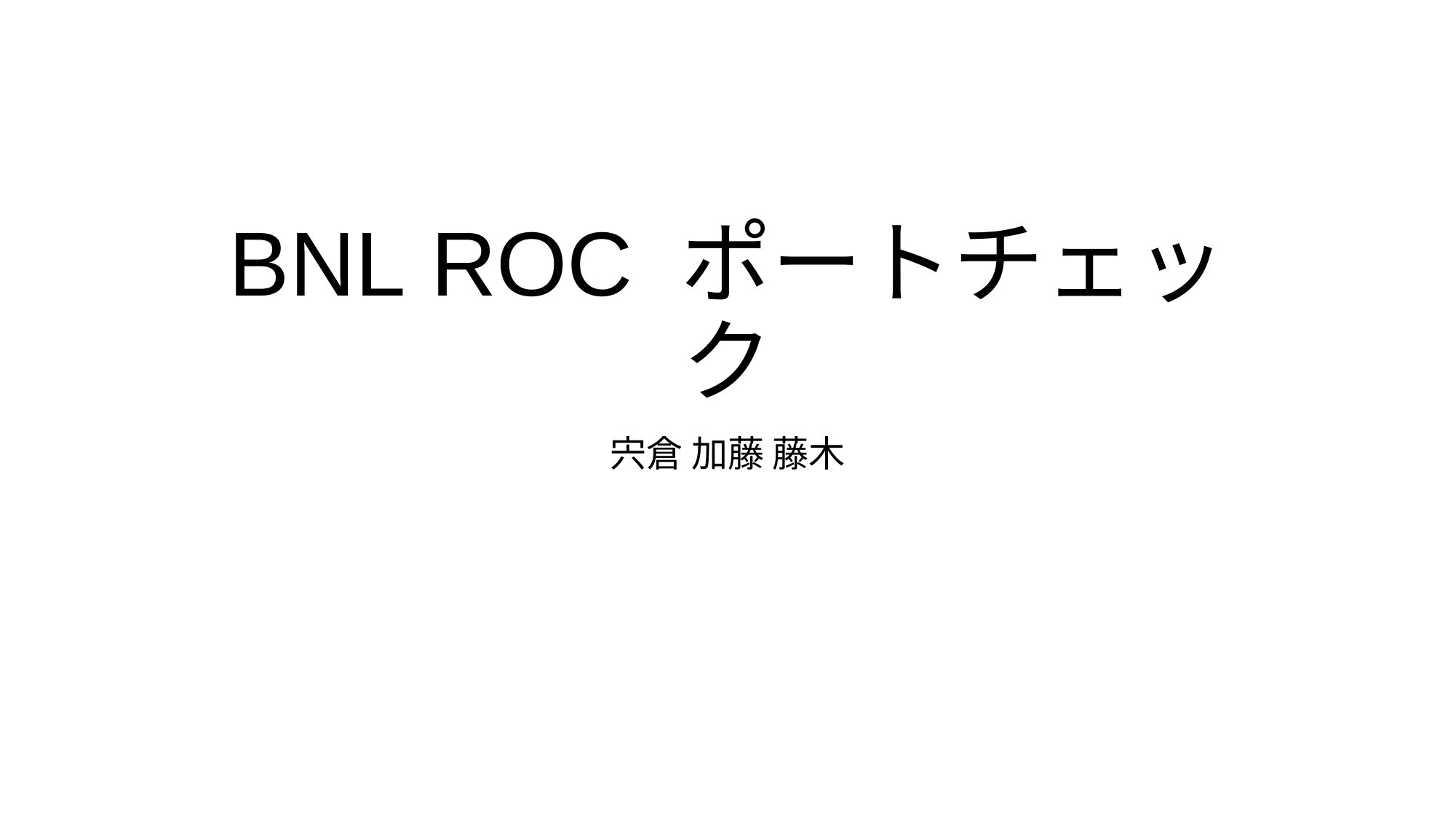

# BNL ROC ポートチェック
宍倉 加藤 藤木